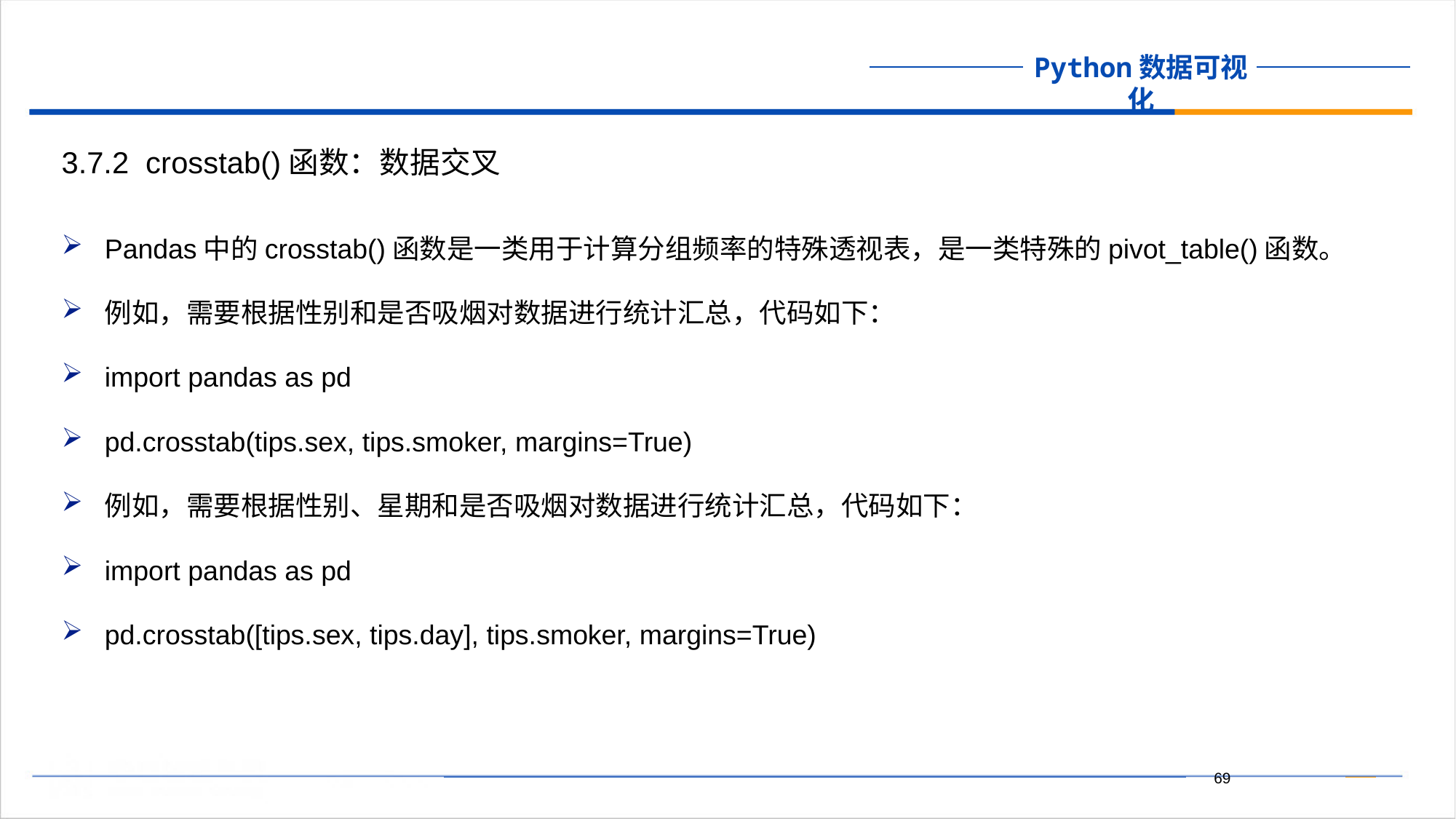

3.7.2  crosstab()函数：数据交叉
Pandas中的crosstab()函数是一类用于计算分组频率的特殊透视表，是一类特殊的pivot_table()函数。
例如，需要根据性别和是否吸烟对数据进行统计汇总，代码如下：
import pandas as pd
pd.crosstab(tips.sex, tips.smoker, margins=True)
例如，需要根据性别、星期和是否吸烟对数据进行统计汇总，代码如下：
import pandas as pd
pd.crosstab([tips.sex, tips.day], tips.smoker, margins=True)